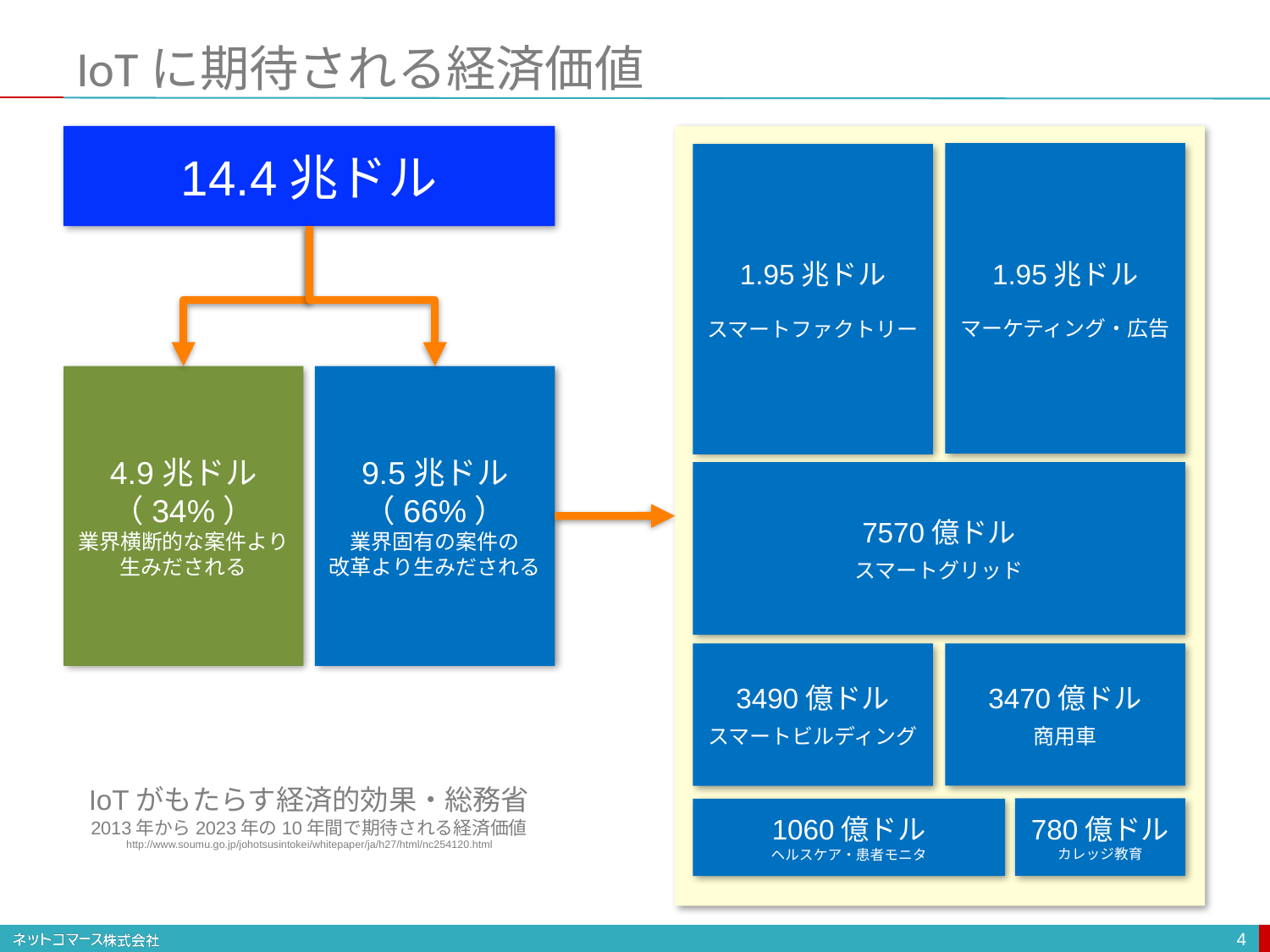

# IoTに期待される経済価値
14.4兆ドル

1.95兆ドル

マーケティング・広告
1.95兆ドル

スマートファクトリー
4.9兆ドル
（34%）
業界横断的な案件より
生みだされる
9.5兆ドル
（66%）
業界固有の案件の
改革より生みだされる
7570億ドル

スマートグリッド
3470億ドル

商用車
3490億ドル

スマートビルディング
IoTがもたらす経済的効果・総務省
2013年から2023年の10年間で期待される経済価値
http://www.soumu.go.jp/johotsusintokei/whitepaper/ja/h27/html/nc254120.html
780億ドル
カレッジ教育
1060億ドル
ヘルスケア・患者モニタ
4